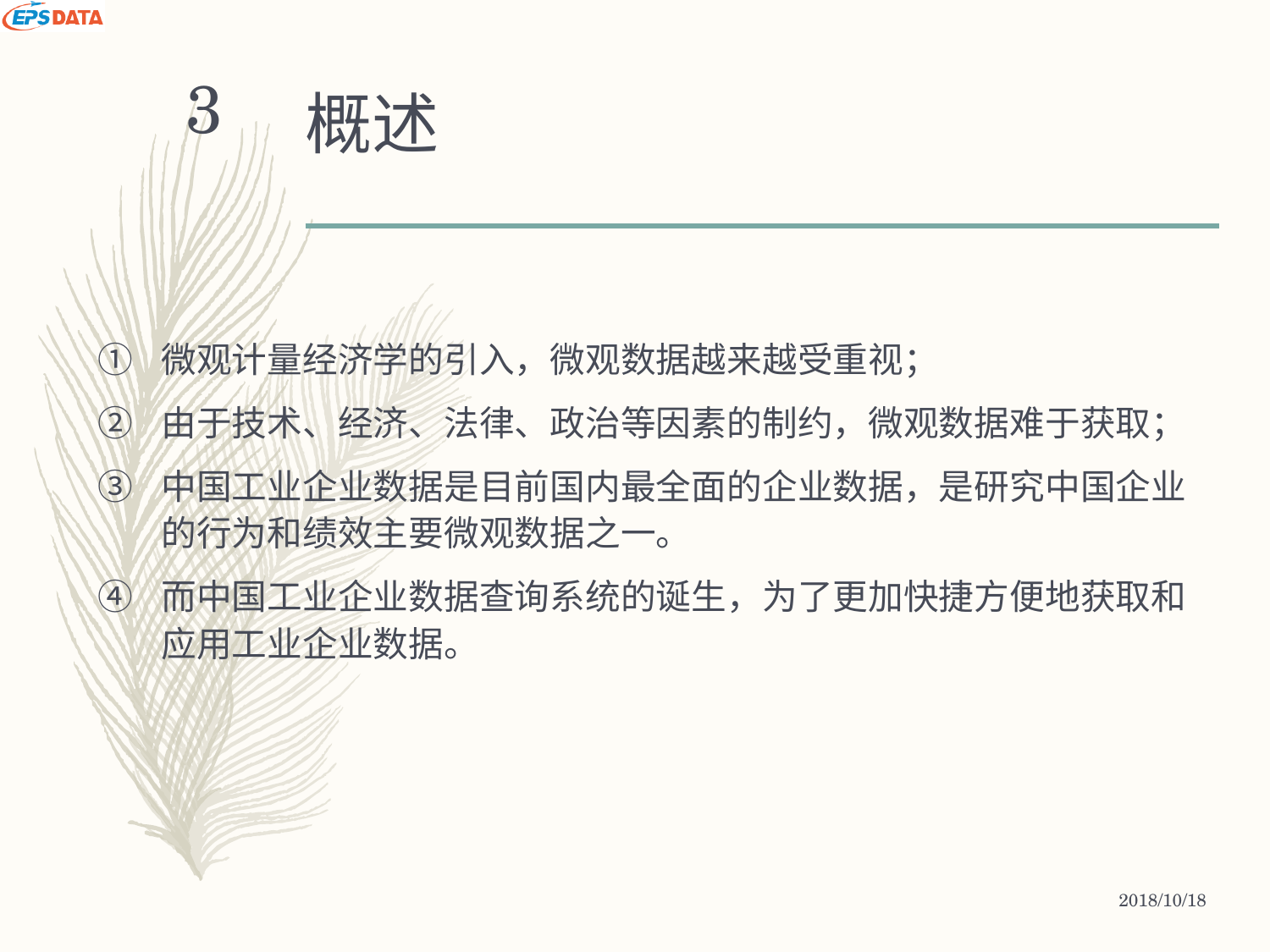

# 概述
3
微观计量经济学的引入，微观数据越来越受重视；
由于技术、经济、法律、政治等因素的制约，微观数据难于获取；
中国工业企业数据是目前国内最全面的企业数据，是研究中国企业的行为和绩效主要微观数据之一。
而中国工业企业数据查询系统的诞生，为了更加快捷方便地获取和应用工业企业数据。
2018/10/18